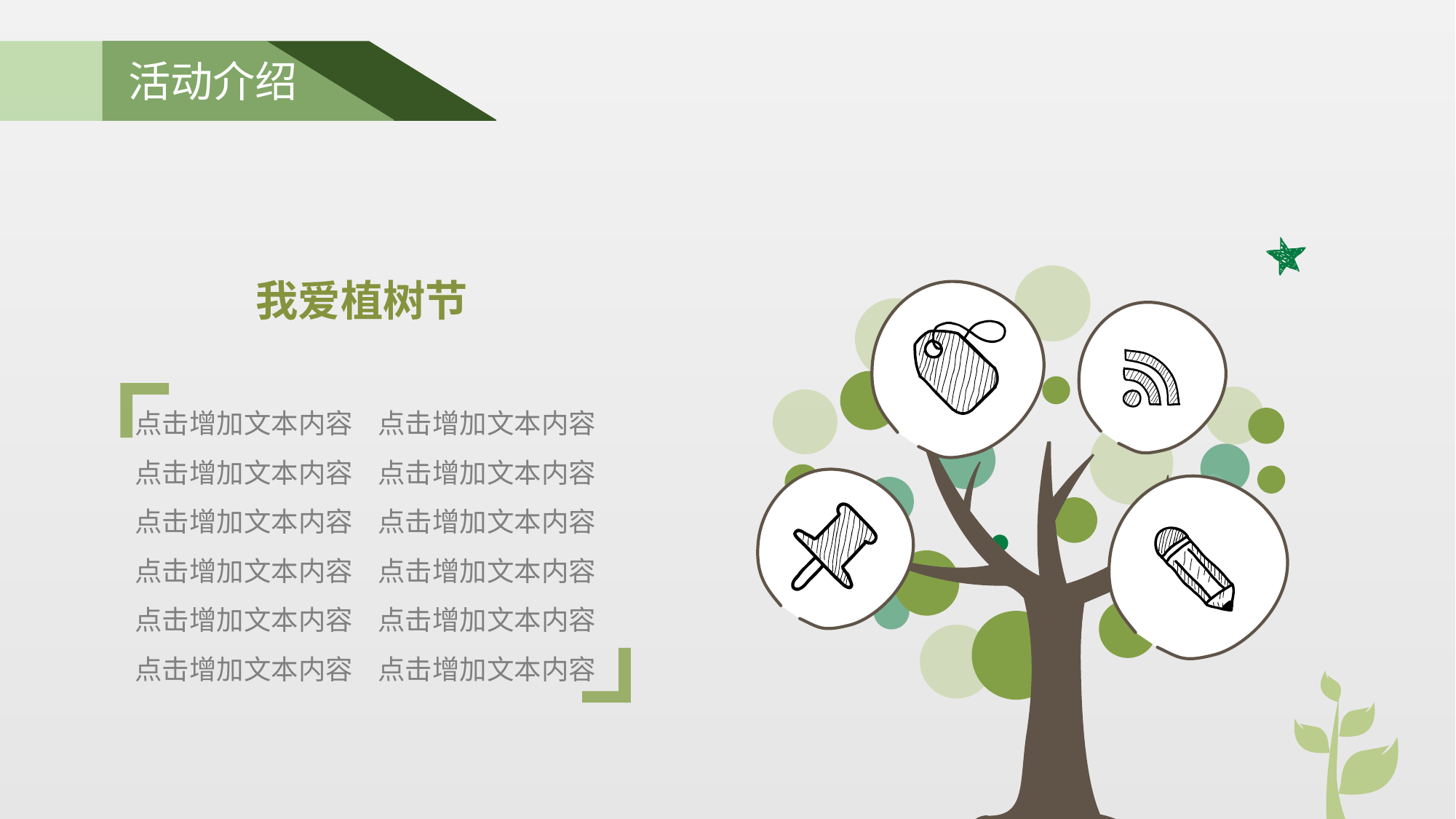

活动介绍

我爱植树节
点击增加文本内容    点击增加文本内容
点击增加文本内容    点击增加文本内容
点击增加文本内容    点击增加文本内容
点击增加文本内容    点击增加文本内容
点击增加文本内容    点击增加文本内容
点击增加文本内容    点击增加文本内容